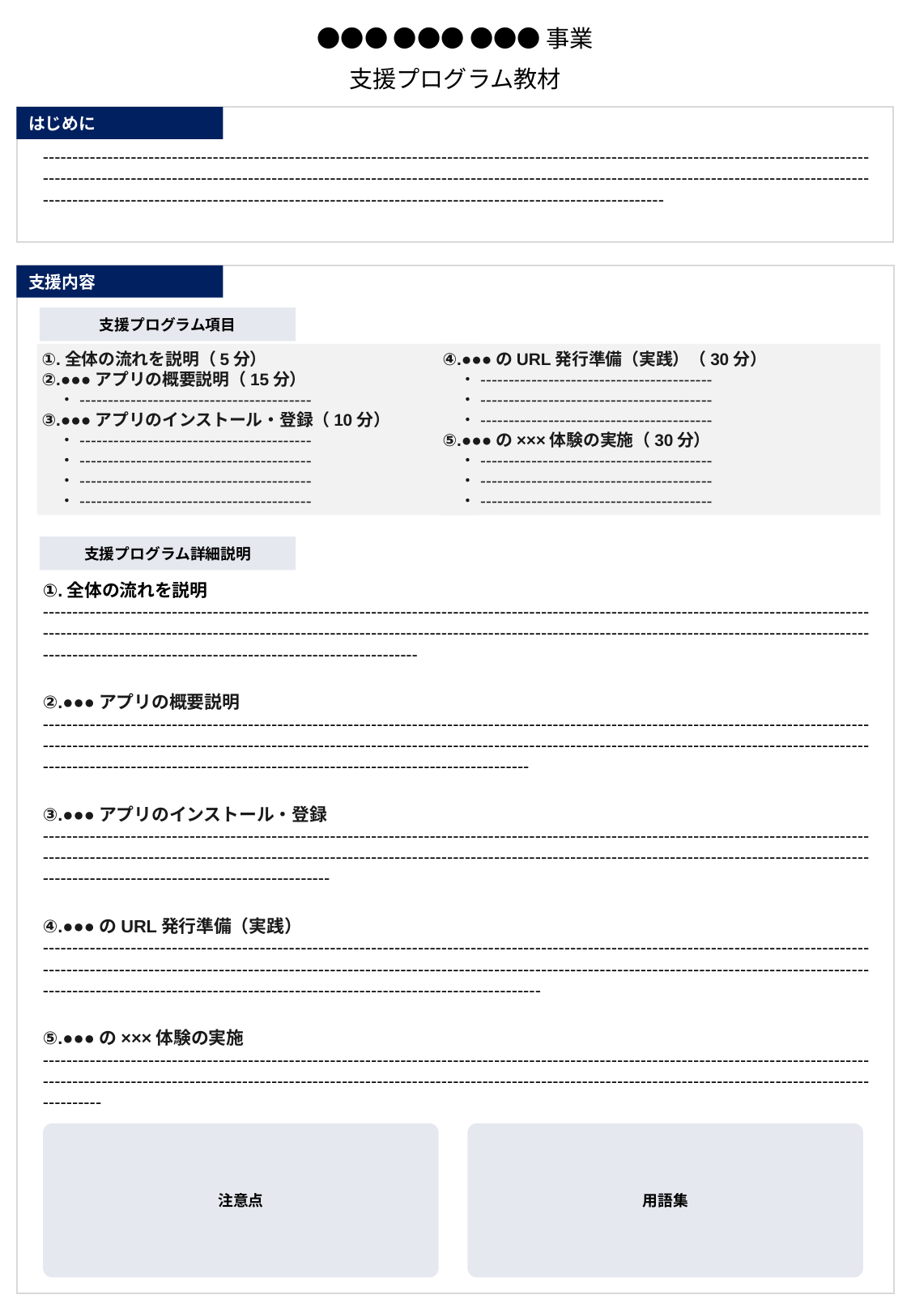

# ●●● ●●● ●●●事業
支援プログラム教材
はじめに

----------------------------------------------------------------------------------------------------------------------------------------------------------------------------------------------------------------------------------------------------------------------------------------------------------------------------------------------------------------------------------------------------
支援内容

支援プログラム項目
①.全体の流れを説明（5分）
②.●●●アプリの概要説明（15分）
　・-----------------------------------------
③.●●●アプリのインストール・登録（10分）
　・-----------------------------------------
　・-----------------------------------------
　・-----------------------------------------
　・-----------------------------------------
④.●●●のURL発行準備（実践）（30分）
　・-----------------------------------------
　・-----------------------------------------
　・-----------------------------------------
⑤.●●●の×××体験の実施（30分）
　・-----------------------------------------
　・-----------------------------------------
　・-----------------------------------------
支援プログラム詳細説明
①.全体の流れを説明
----------------------------------------------------------------------------------------------------------------------------------------------------------------------------------------------------------------------------------------------------------------------------------------------------------------------------------------------------------
②.●●●アプリの概要説明
-----------------------------------------------------------------------------------------------------------------------------------------------------------------------------------------------------------------------------------------------------------------------------------------------------------------------------------------------------------------------------
③.●●●アプリのインストール・登録
-------------------------------------------------------------------------------------------------------------------------------------------------------------------------------------------------------------------------------------------------------------------------------------------------------------------------------------------
④.●●●のURL発行準備（実践）
-------------------------------------------------------------------------------------------------------------------------------------------------------------------------------------------------------------------------------------------------------------------------------------------------------------------------------------------------------------------------------
⑤.●●●の×××体験の実施
----------------------------------------------------------------------------------------------------------------------------------------------------------------------------------------------------------------------------------------------------------------------------------------------------
注意点
用語集